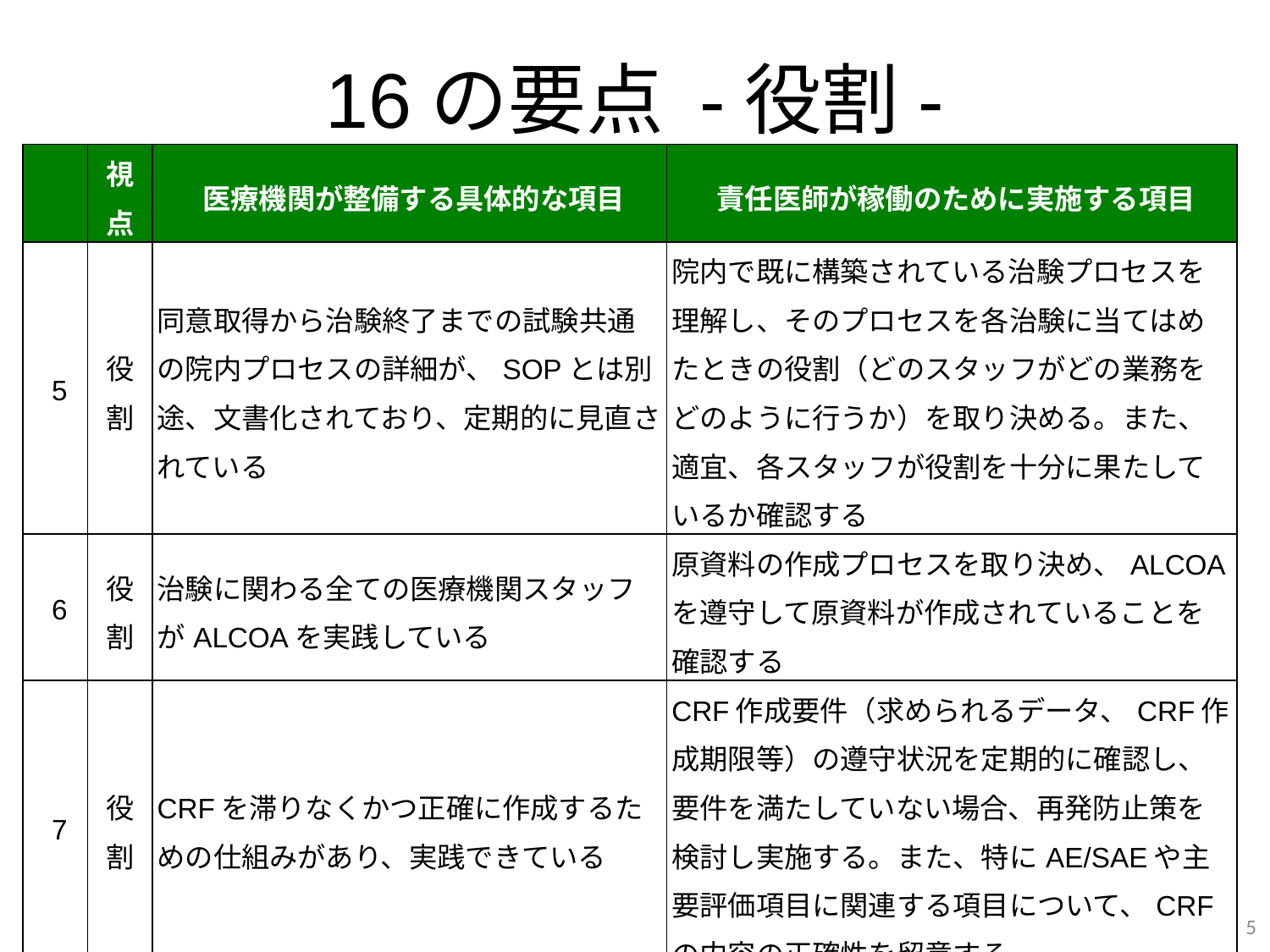

# 16の要点 -役割-
|  | 視点 | 医療機関が整備する具体的な項目 | 責任医師が稼働のために実施する項目 |
| --- | --- | --- | --- |
| 5 | 役割 | 同意取得から治験終了までの試験共通の院内プロセスの詳細が、SOPとは別途、文書化されており、定期的に見直されている | 院内で既に構築されている治験プロセスを理解し、そのプロセスを各治験に当てはめたときの役割（どのスタッフがどの業務をどのように行うか）を取り決める。また、適宜、各スタッフが役割を十分に果たしているか確認する |
| 6 | 役割 | 治験に関わる全ての医療機関スタッフがALCOAを実践している | 原資料の作成プロセスを取り決め、ALCOAを遵守して原資料が作成されていることを確認する |
| 7 | 役割 | CRFを滞りなくかつ正確に作成するための仕組みがあり、実践できている | CRF作成要件（求められるデータ、CRF作成期限等）の遵守状況を定期的に確認し、要件を満たしていない場合、再発防止策を検討し実施する。また、特にAE/SAEや主要評価項目に関連する項目について、CRFの内容の正確性を留意する |
| 8 | 役割 | 被験者に治験薬を適切に投与するための仕組みがある | 治験薬のオーダー、被験者への払い出し、被験者からの回収の具体的な流れを把握する |
5